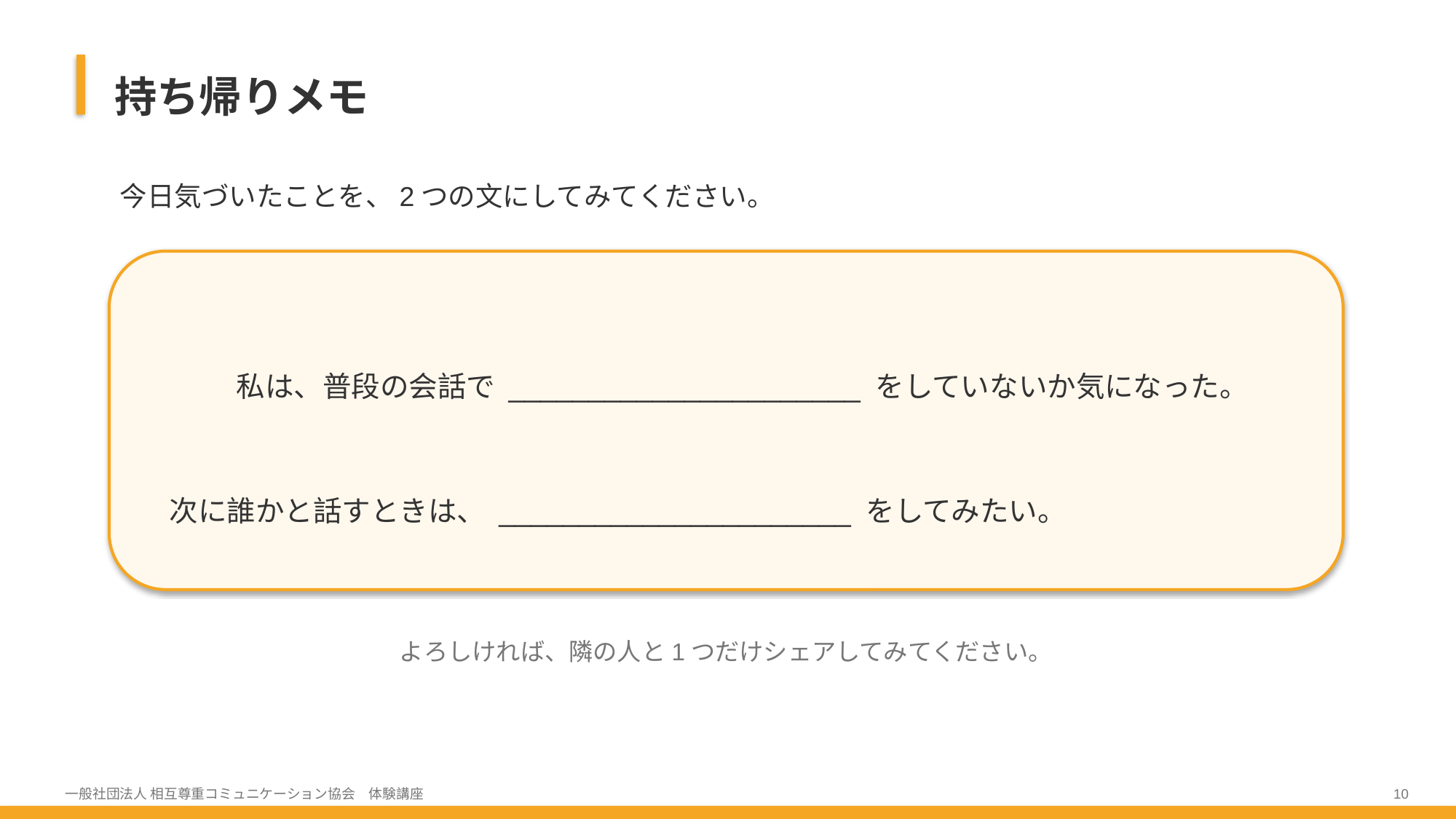

持ち帰りメモ

今日気づいたことを、2つの文にしてみてください。
私は、普段の会話で ______________________ をしていないか気になった。

次に誰かと話すときは、 ______________________ をしてみたい。
よろしければ、隣の人と1つだけシェアしてみてください。
一般社団法人 相互尊重コミュニケーション協会　体験講座
10